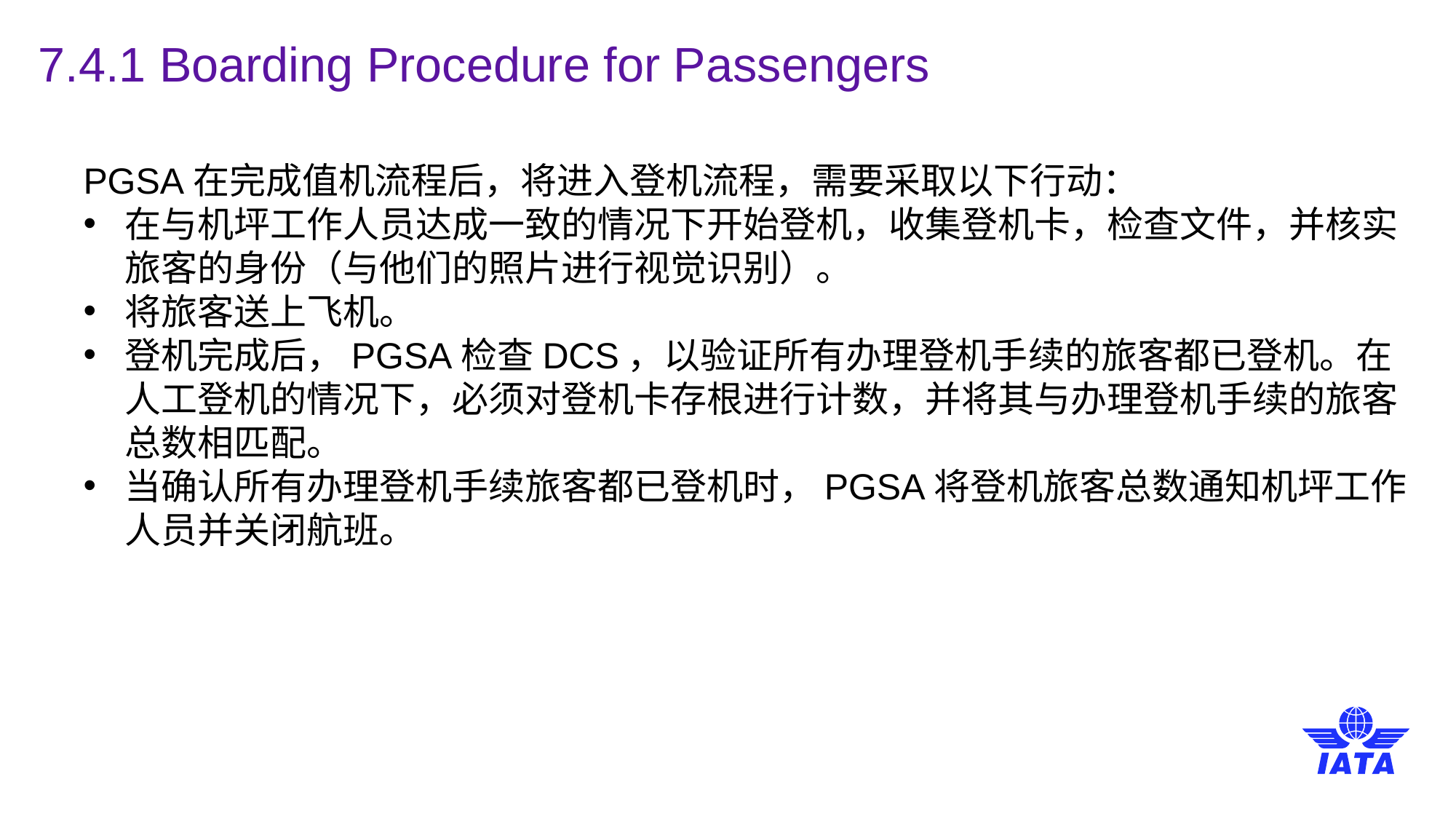

# 7.4.1 Boarding Procedure for Passengers
PGSA在完成值机流程后，将进入登机流程，需要采取以下行动：
在与机坪工作人员达成一致的情况下开始登机，收集登机卡，检查文件，并核实旅客的身份（与他们的照片进行视觉识别）。
将旅客送上飞机。
登机完成后，PGSA检查DCS，以验证所有办理登机手续的旅客都已登机。在人工登机的情况下，必须对登机卡存根进行计数，并将其与办理登机手续的旅客总数相匹配。
当确认所有办理登机手续旅客都已登机时，PGSA将登机旅客总数通知机坪工作人员并关闭航班。
20